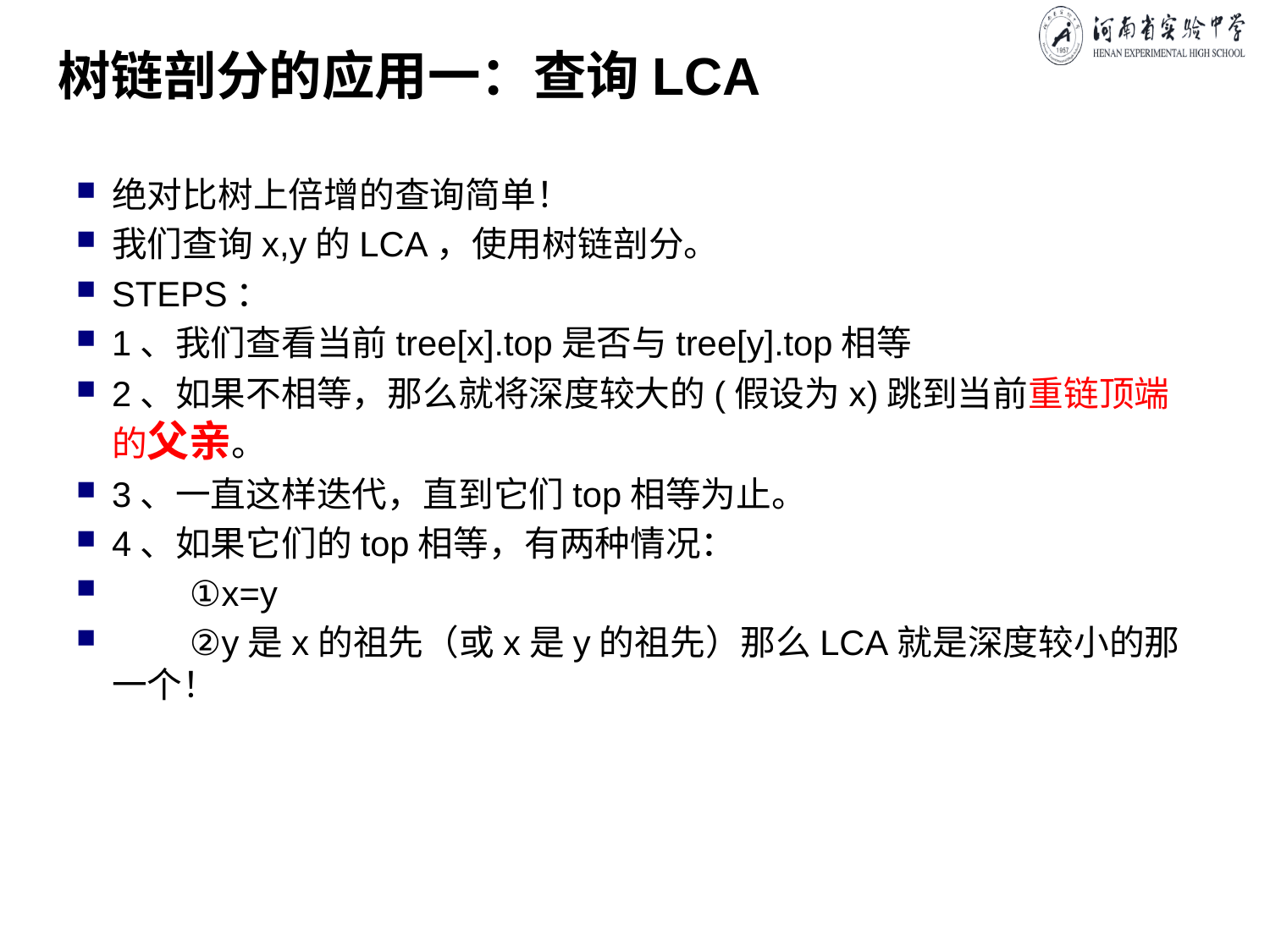

# 树链剖分的应用一：查询LCA
绝对比树上倍增的查询简单！
我们查询x,y的LCA，使用树链剖分。
STEPS：
1、我们查看当前tree[x].top是否与tree[y].top相等
2、如果不相等，那么就将深度较大的(假设为x)跳到当前重链顶端的父亲。
3、一直这样迭代，直到它们top相等为止。
4、如果它们的top相等，有两种情况：
        ①x=y
        ②y是x的祖先（或x是y的祖先）那么LCA就是深度较小的那一个！